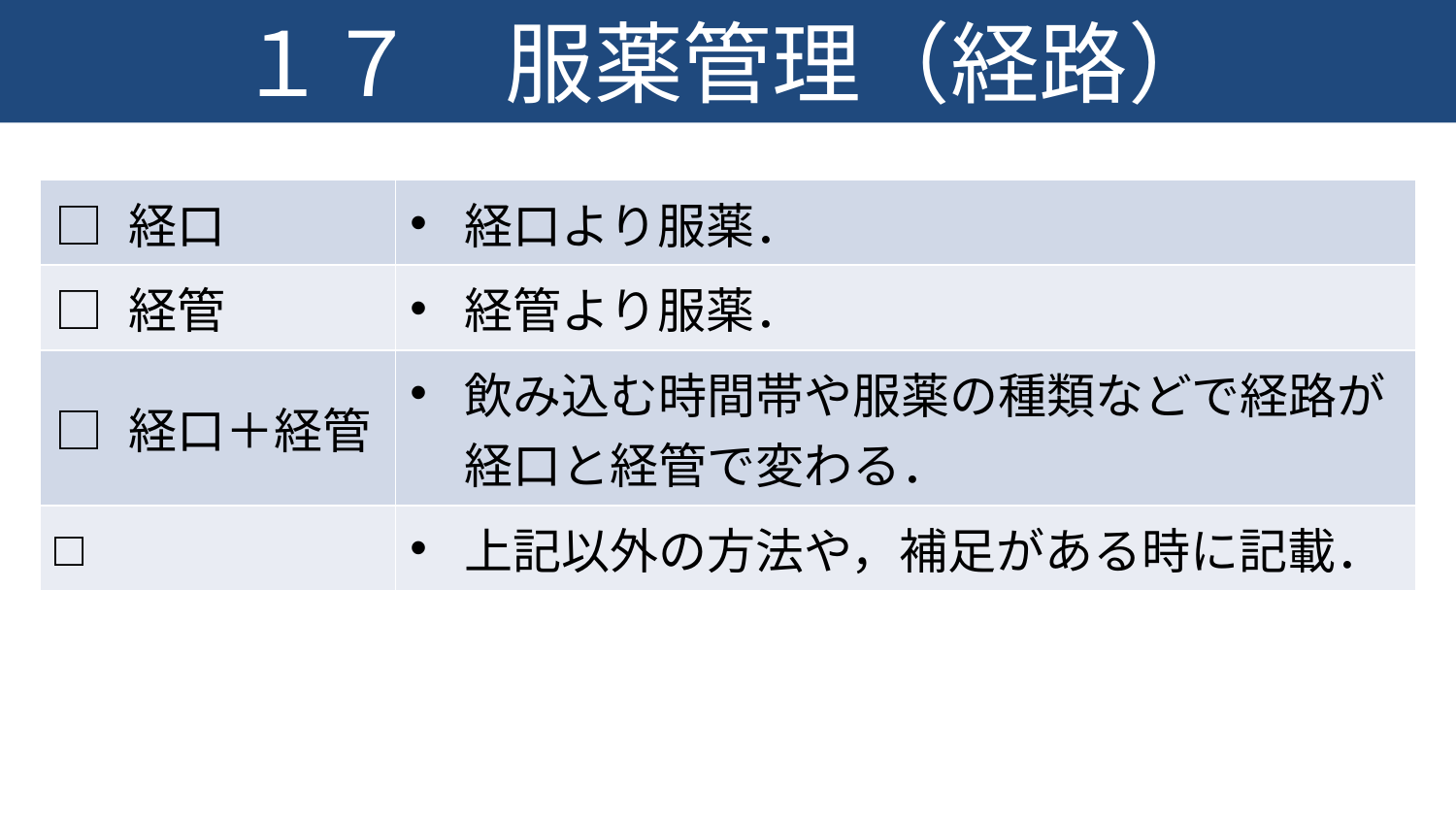

# １７　服薬管理（経路）
| □ 経口 | 経口より服薬． |
| --- | --- |
| □ 経管 | 経管より服薬． |
| □ 経口＋経管 | 飲み込む時間帯や服薬の種類などで経路が経口と経管で変わる． |
| □ | 上記以外の方法や，補足がある時に記載． |